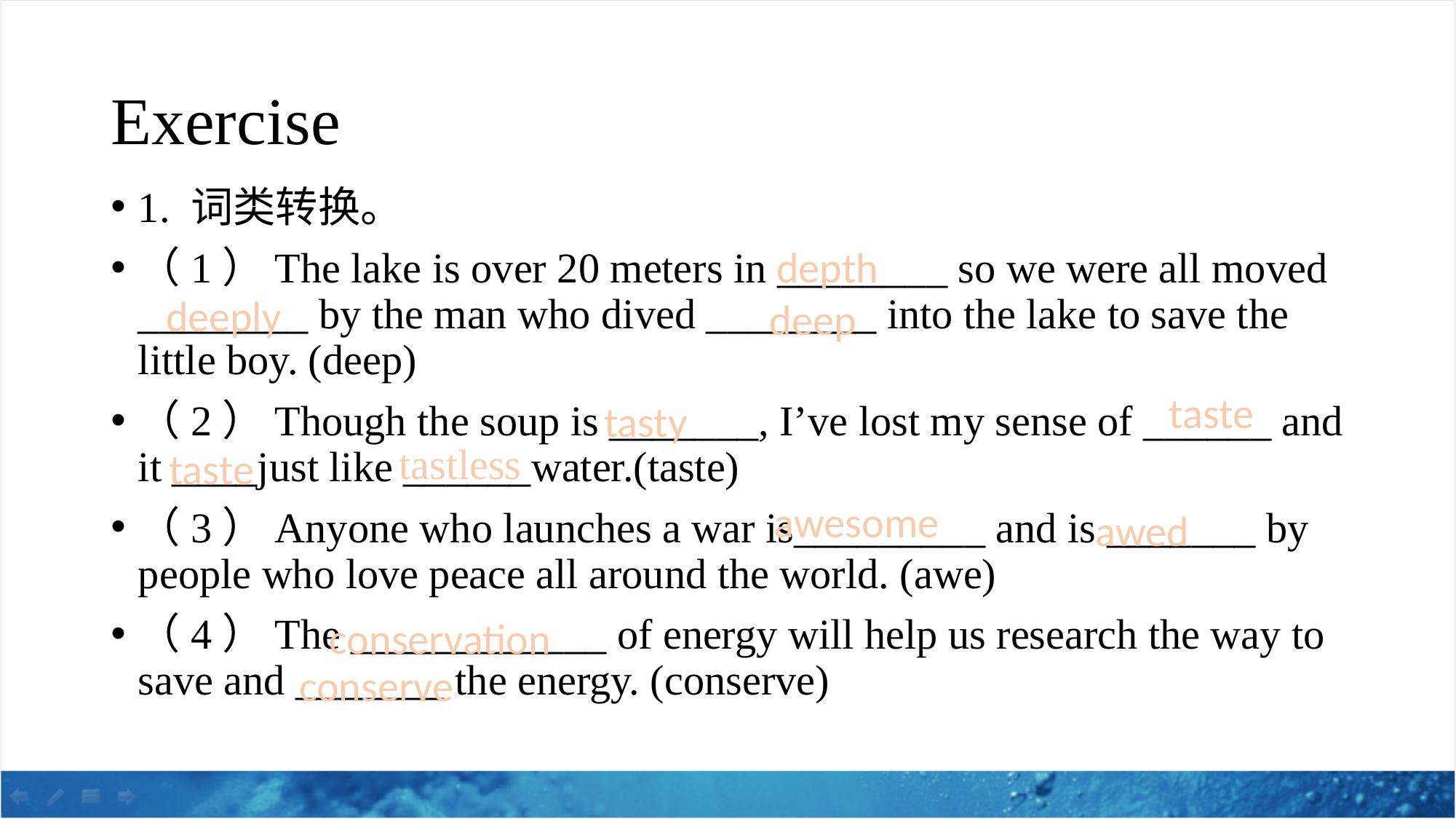

# Exercise
1. 词类转换。
（1）The lake is over 20 meters in ________ so we were all moved ________ by the man who dived ________ into the lake to save the little boy. (deep)
（2）Though the soup is _______, I’ve lost my sense of ______ and it ____just like ______water.(taste)
（3）Anyone who launches a war is_________ and is _______ by people who love peace all around the world. (awe)
（4）The ____________ of energy will help us research the way to save and _______ the energy. (conserve)
depth
deeply
deep
taste
tasty
tastless
taste
awesome
awed
conservation
conserve